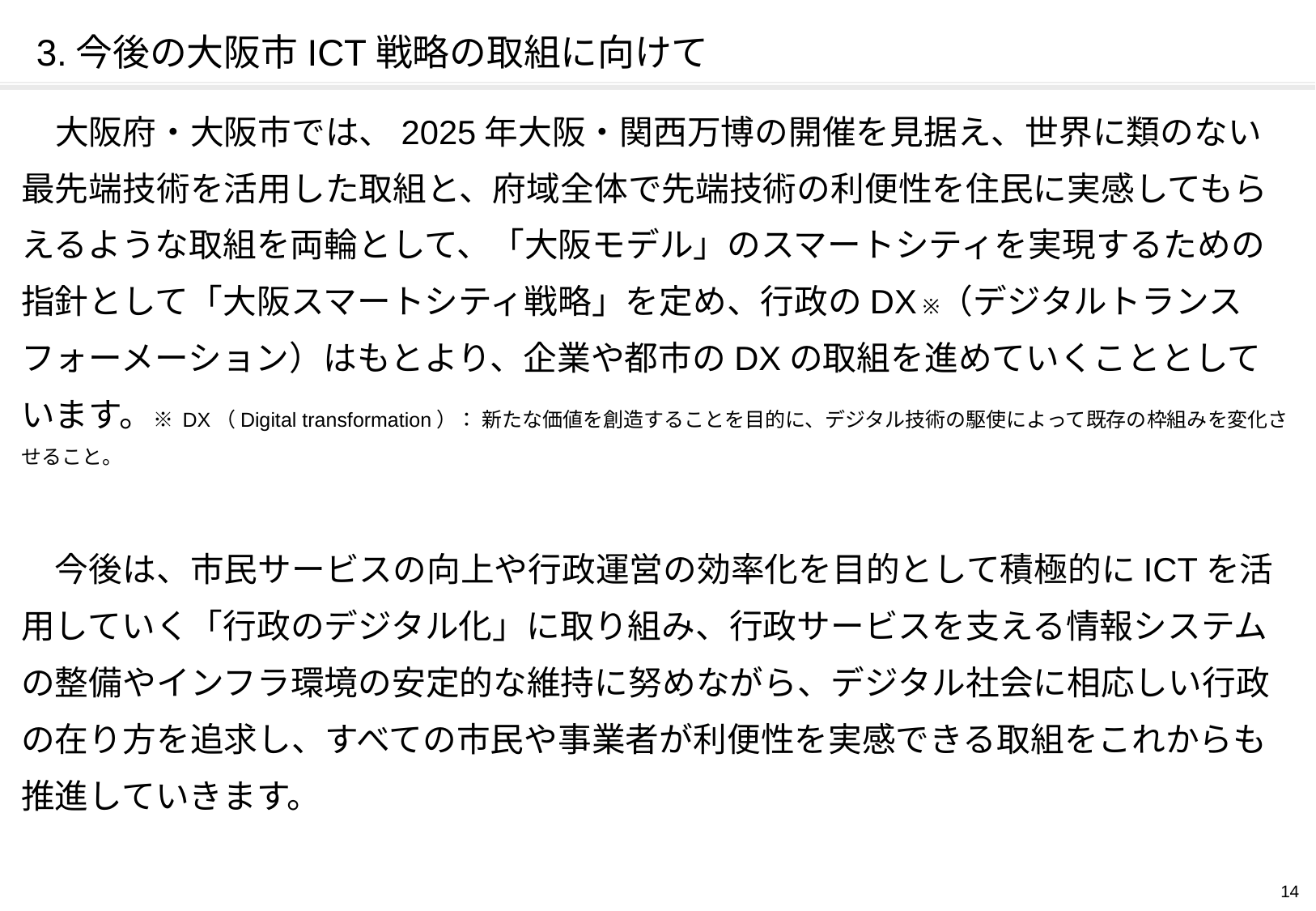

# 3.今後の大阪市ICT戦略の取組に向けて
　大阪府・大阪市では、2025年大阪・関西万博の開催を見据え、世界に類のない最先端技術を活用した取組と、府域全体で先端技術の利便性を住民に実感してもらえるような取組を両輪として、「大阪モデル」のスマートシティを実現するための指針として「大阪スマートシティ戦略」を定め、行政のDX ※（デジタルトランスフォーメーション）はもとより、企業や都市のDXの取組を進めていくこととしています。※ DX（Digital transformation）： 新たな価値を創造することを目的に、デジタル技術の駆使によって既存の枠組みを変化させること。

　今後は、市民サービスの向上や行政運営の効率化を目的として積極的にICTを活用していく「行政のデジタル化」に取り組み、行政サービスを支える情報システムの整備やインフラ環境の安定的な維持に努めながら、デジタル社会に相応しい行政の在り方を追求し、すべての市民や事業者が利便性を実感できる取組をこれからも推進していきます。

14